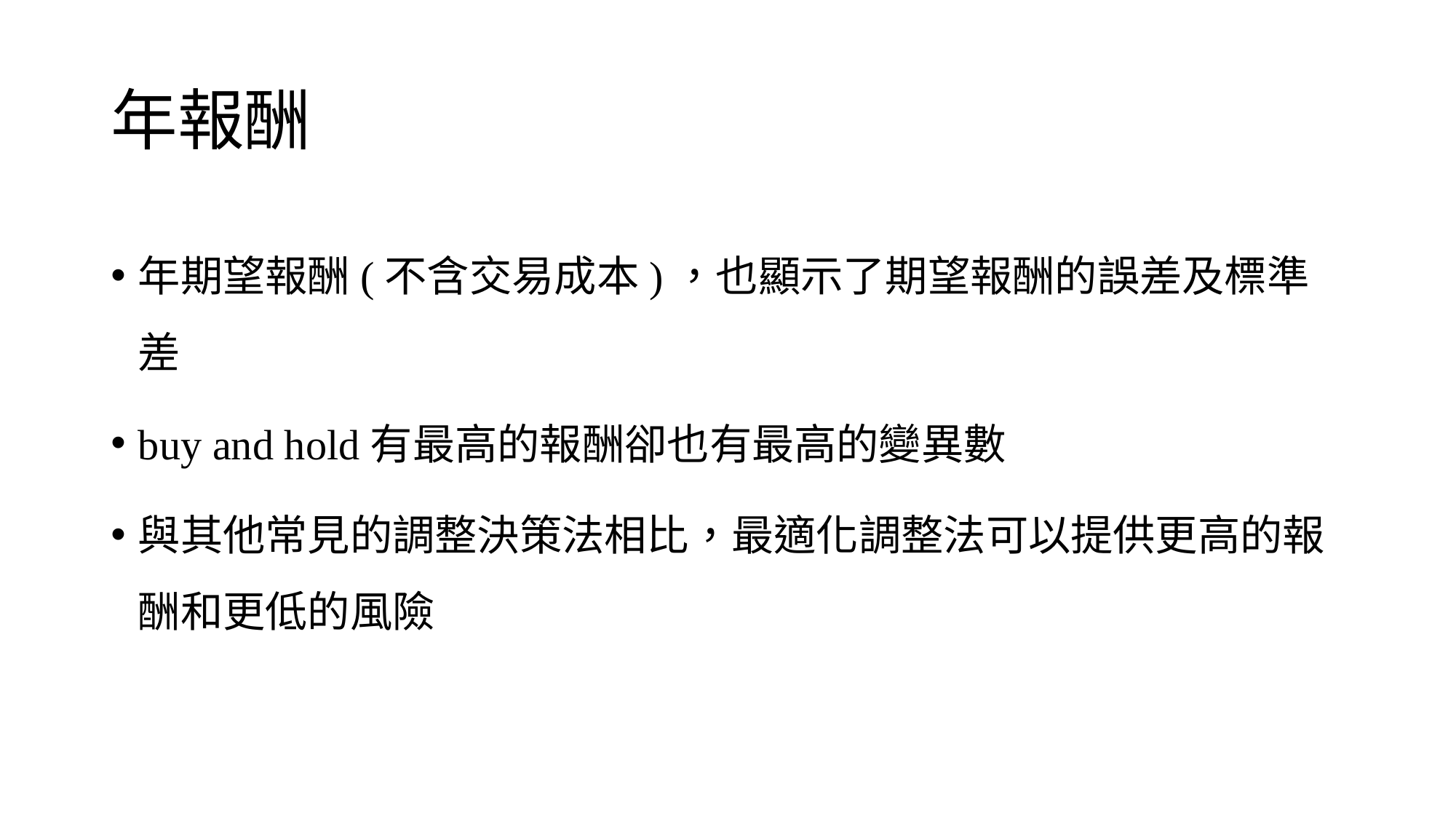

# 年報酬
年期望報酬(不含交易成本)，也顯示了期望報酬的誤差及標準差
buy and hold有最高的報酬卻也有最高的變異數
與其他常見的調整決策法相比，最適化調整法可以提供更高的報酬和更低的風險